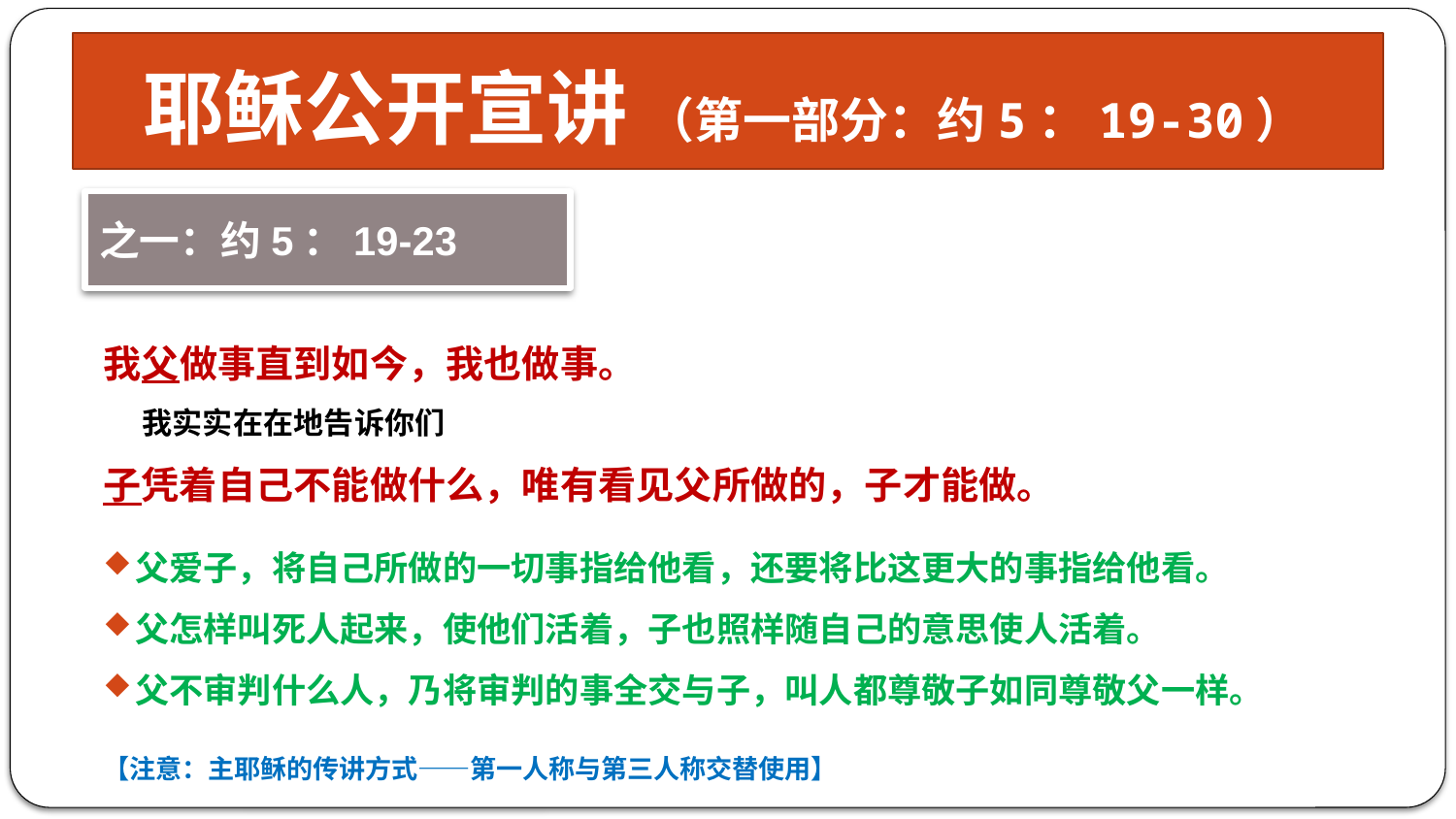

# 耶稣公开宣讲 （第一部分：约5：19-30）

我父做事直到如今，我也做事。
     我实实在在地告诉你们
子凭着自己不能做什么，唯有看见父所做的，子才能做。

 父爱子，将自己所做的一切事指给他看，还要将比这更大的事指给他看。
 父怎样叫死人起来，使他们活着，子也照样随自己的意思使人活着。
 父不审判什么人，乃将审判的事全交与子，叫人都尊敬子如同尊敬父一样。

【注意：主耶稣的传讲方式——第一人称与第三人称交替使用】
之一：约5：19-23